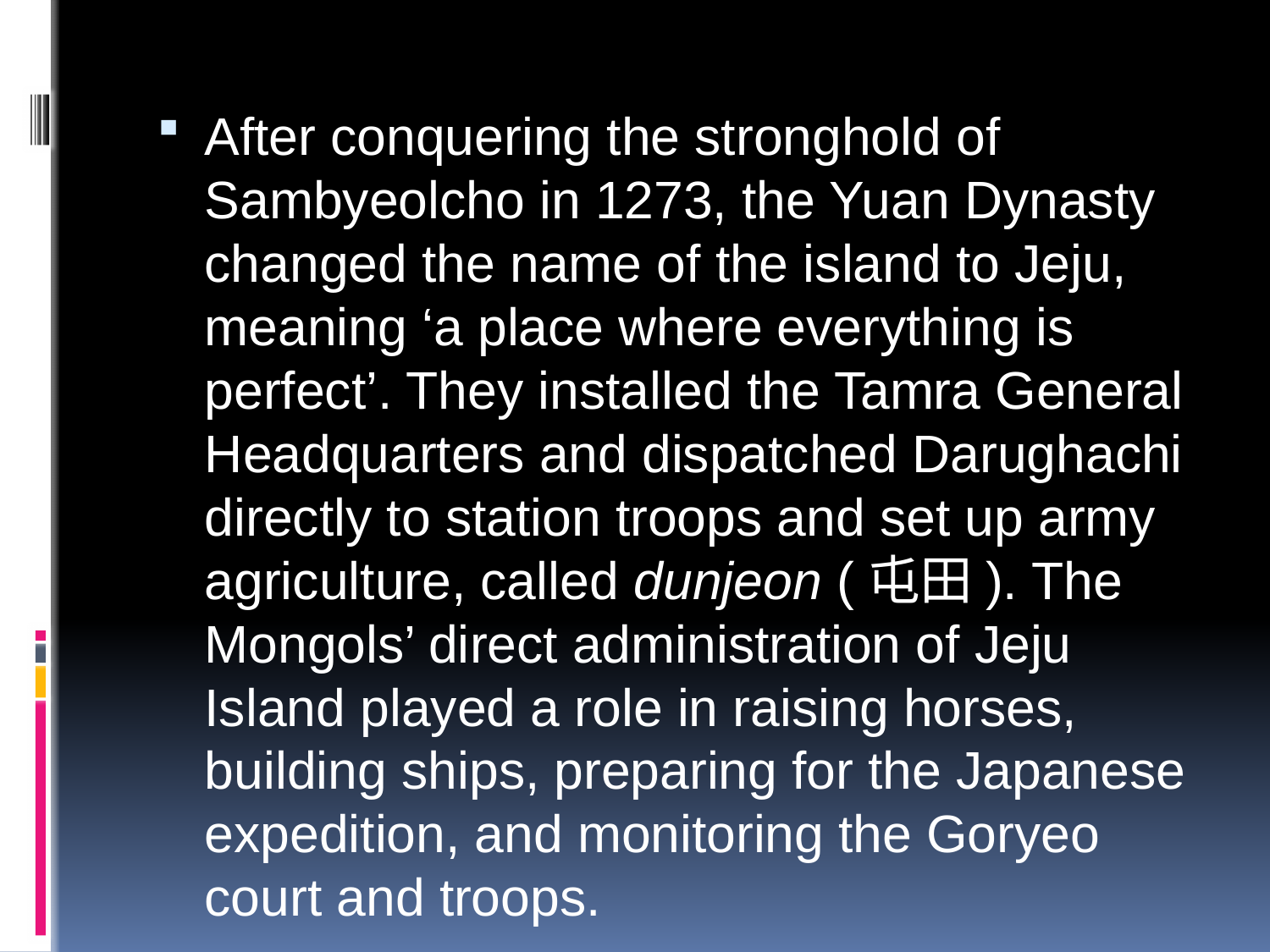

After conquering the stronghold of Sambyeolcho in 1273, the Yuan Dynasty changed the name of the island to Jeju, meaning ‘a place where everything is perfect’. They installed the Tamra General Headquarters and dispatched Darughachi directly to station troops and set up army agriculture, called dunjeon (屯田). The Mongols’ direct administration of Jeju Island played a role in raising horses, building ships, preparing for the Japanese expedition, and monitoring the Goryeo court and troops.